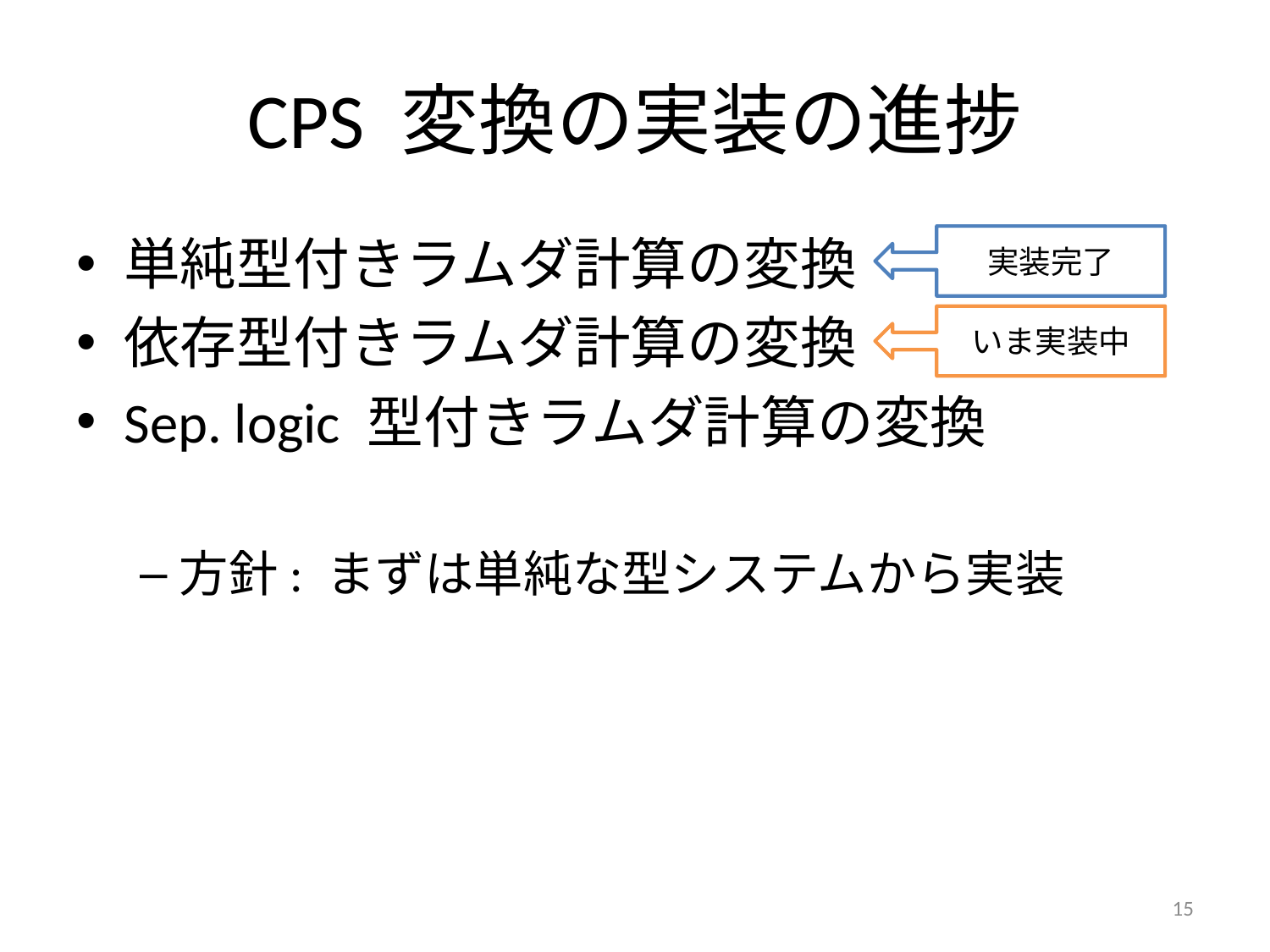

# CPS 変換の実装の進捗
単純型付きラムダ計算の変換
依存型付きラムダ計算の変換
Sep. logic 型付きラムダ計算の変換

方針: まずは単純な型システムから実装
実装完了
いま実装中
15